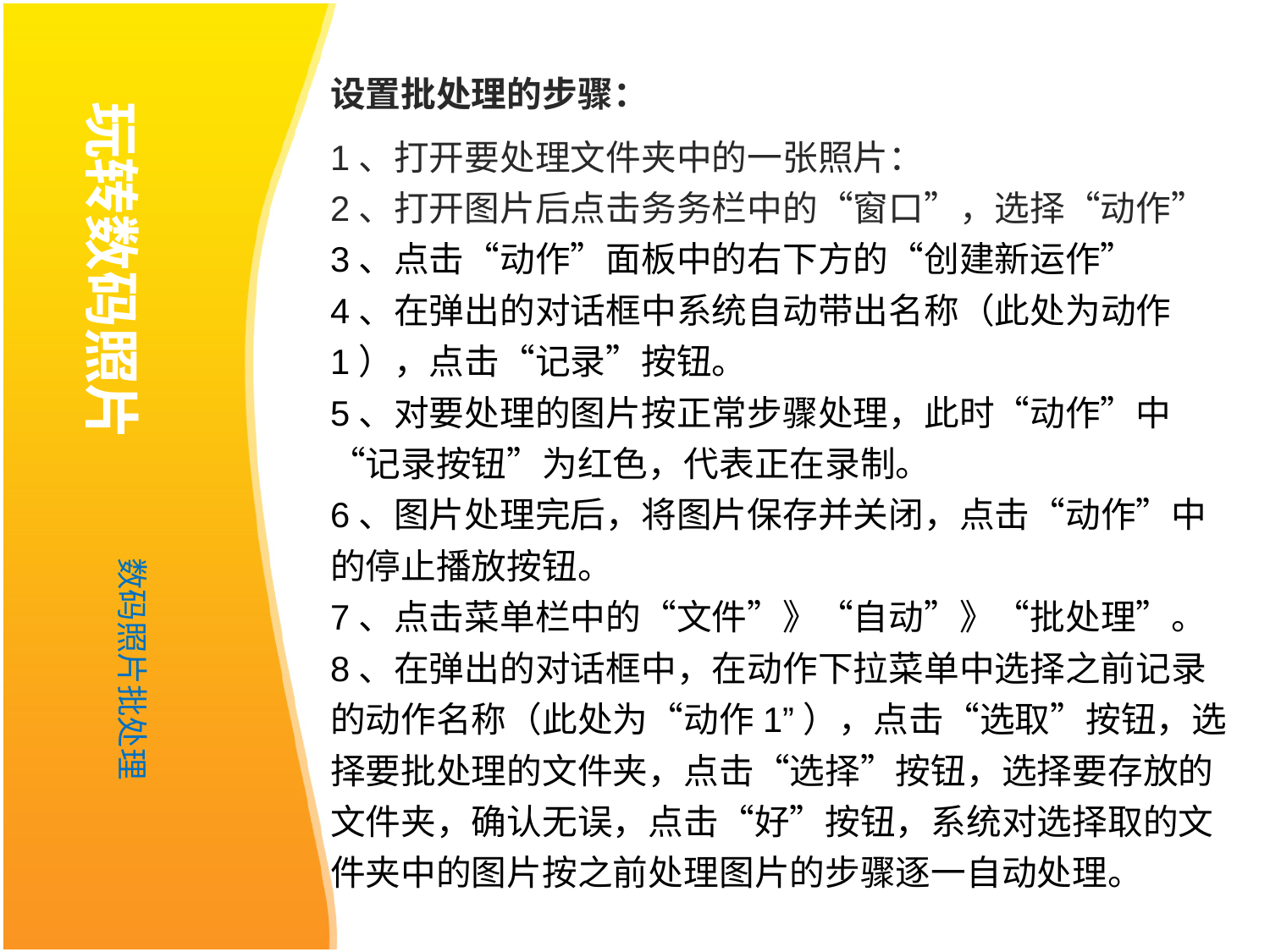

设置批处理的步骤：
1、打开要处理文件夹中的一张照片：
2、打开图片后点击务务栏中的“窗口”，选择“动作”
3、点击“动作”面板中的右下方的“创建新运作”
4、在弹出的对话框中系统自动带出名称（此处为动作1），点击“记录”按钮。
5、对要处理的图片按正常步骤处理，此时“动作”中“记录按钮”为红色，代表正在录制。
6、图片处理完后，将图片保存并关闭，点击“动作”中的停止播放按钮。
7、点击菜单栏中的“文件”》“自动”》“批处理”。
8、在弹出的对话框中，在动作下拉菜单中选择之前记录的动作名称（此处为“动作1”），点击“选取”按钮，选择要批处理的文件夹，点击“选择”按钮，选择要存放的文件夹，确认无误，点击“好”按钮，系统对选择取的文件夹中的图片按之前处理图片的步骤逐一自动处理。
玩转数码照片
数码照片批处理